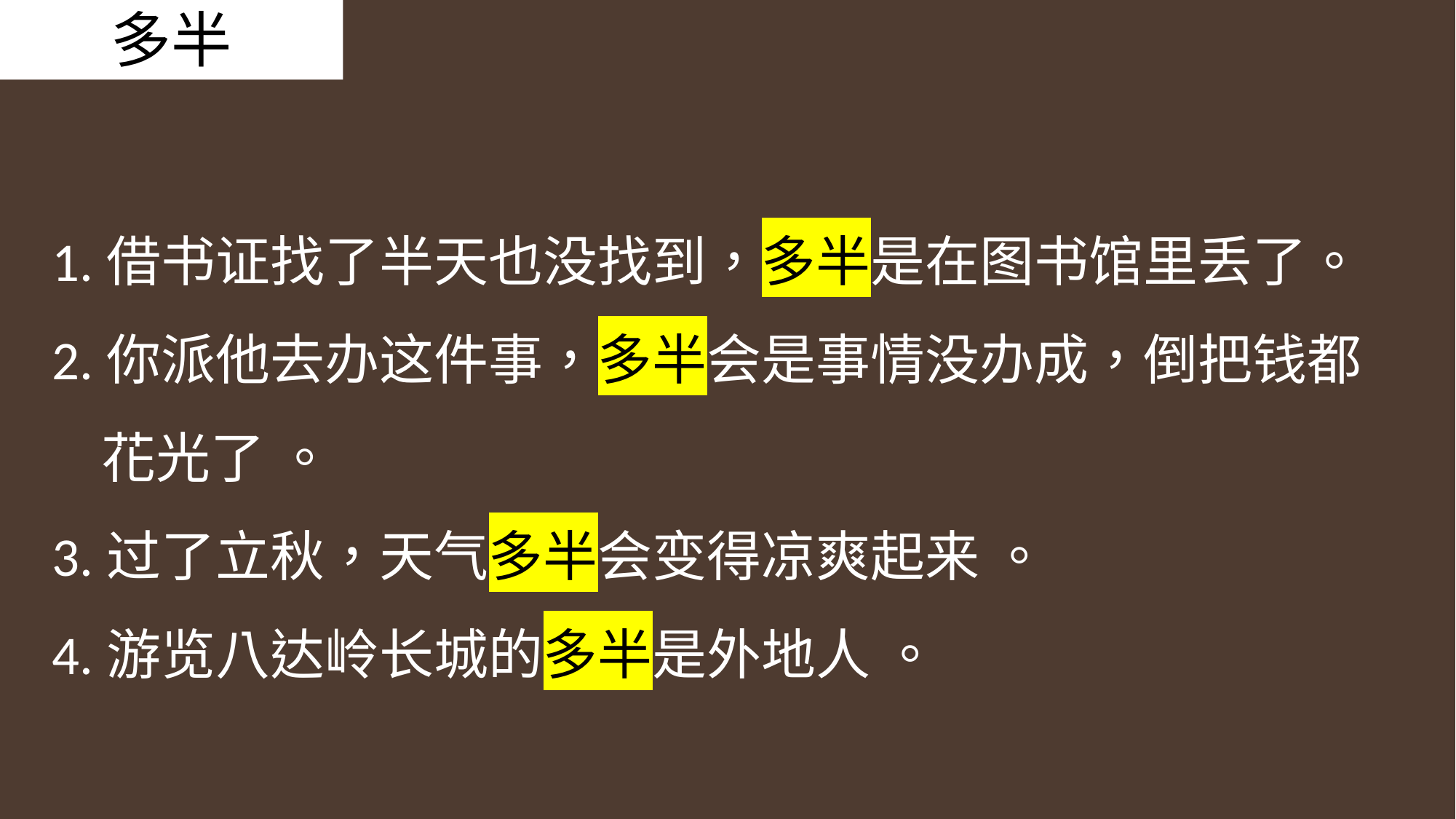

多半
1.借书证找了半天也没找到，多半是在图书馆里丢了。
2.你派他去办这件事，多半会是事情没办成，倒把钱都
   花光了 。
3.过了立秋，天气多半会变得凉爽起来 。
4.游览八达岭长城的多半是外地人 。